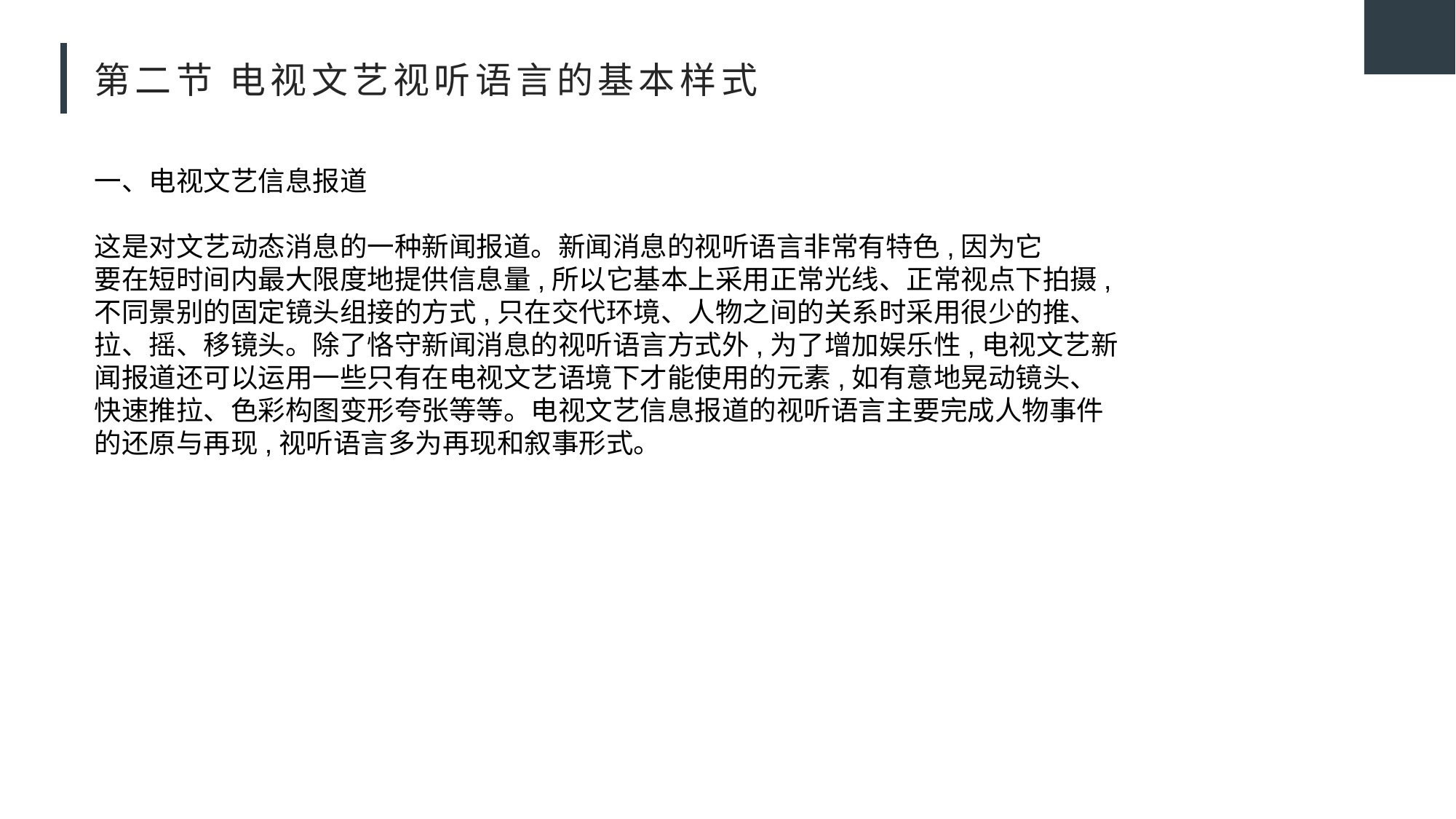

# 第二节 电视文艺视听语言的基本样式
一、电视文艺信息报道

这是对文艺动态消息的一种新闻报道。新闻消息的视听语言非常有特色,因为它
要在短时间内最大限度地提供信息量,所以它基本上采用正常光线、正常视点下拍摄,
不同景别的固定镜头组接的方式,只在交代环境、人物之间的关系时采用很少的推、
拉、摇、移镜头。除了恪守新闻消息的视听语言方式外,为了增加娱乐性,电视文艺新
闻报道还可以运用一些只有在电视文艺语境下才能使用的元素,如有意地晃动镜头、
快速推拉、色彩构图变形夸张等等。电视文艺信息报道的视听语言主要完成人物事件
的还原与再现,视听语言多为再现和叙事形式。